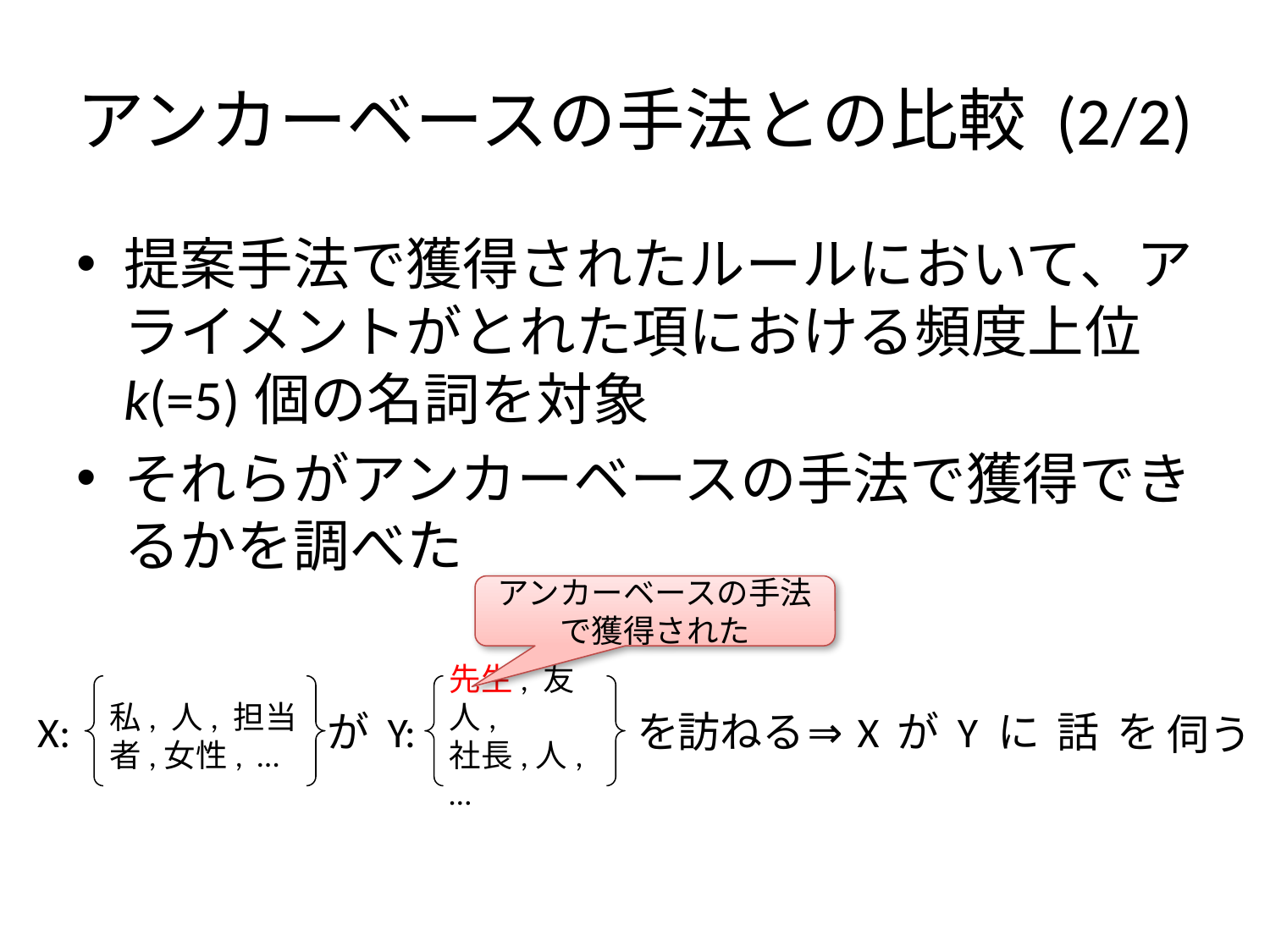

# アンカーベースの手法との比較 (2/2)
提案手法で獲得されたルールにおいて、アライメントがとれた項における頻度上位k(=5)個の名詞を対象
それらがアンカーベースの手法で獲得できるかを調べた
アンカーベースの手法で獲得された
私, 人, 担当者,女性,  …
先生, 友人,
社長,人,  …
X:
が
Y:
を
訪ねる
⇒
X
が
Y
に
話
を
伺う